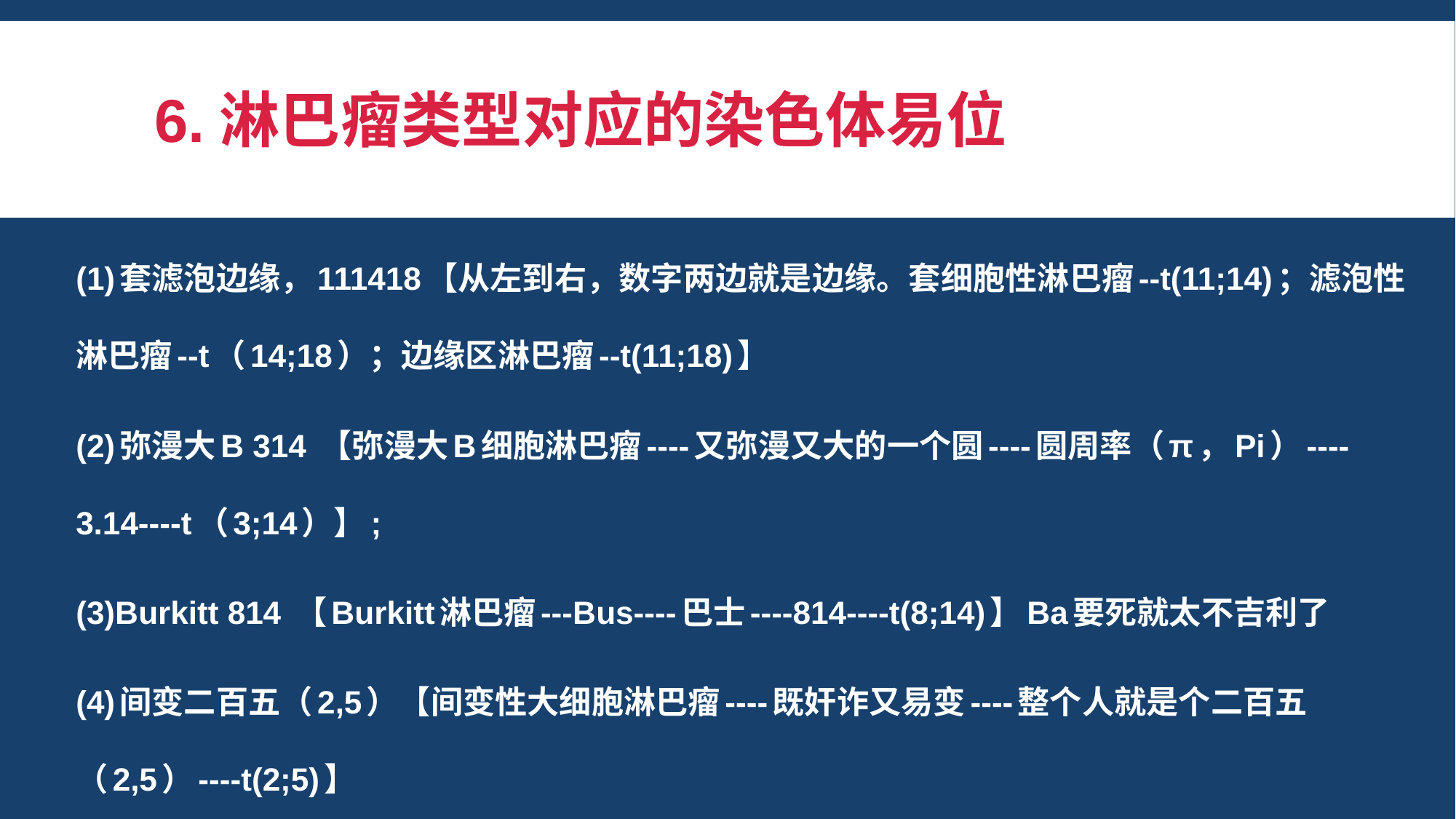

# 6.淋巴瘤类型对应的染色体易位
(1)套滤泡边缘，111418【从左到右，数字两边就是边缘。套细胞性淋巴瘤--t(11;14)；滤泡性淋巴瘤--t（14;18）；边缘区淋巴瘤--t(11;18)】
(2)弥漫大B 314 【弥漫大B细胞淋巴瘤----又弥漫又大的一个圆----圆周率（π，Pi）----3.14----t（3;14）】;
(3)Burkitt 814 【Burkitt淋巴瘤---Bus----巴士----814----t(8;14)】Ba要死就太不吉利了
(4)间变二百五（2,5）【间变性大细胞淋巴瘤----既奸诈又易变----整个人就是个二百五（2,5）----t(2;5)】